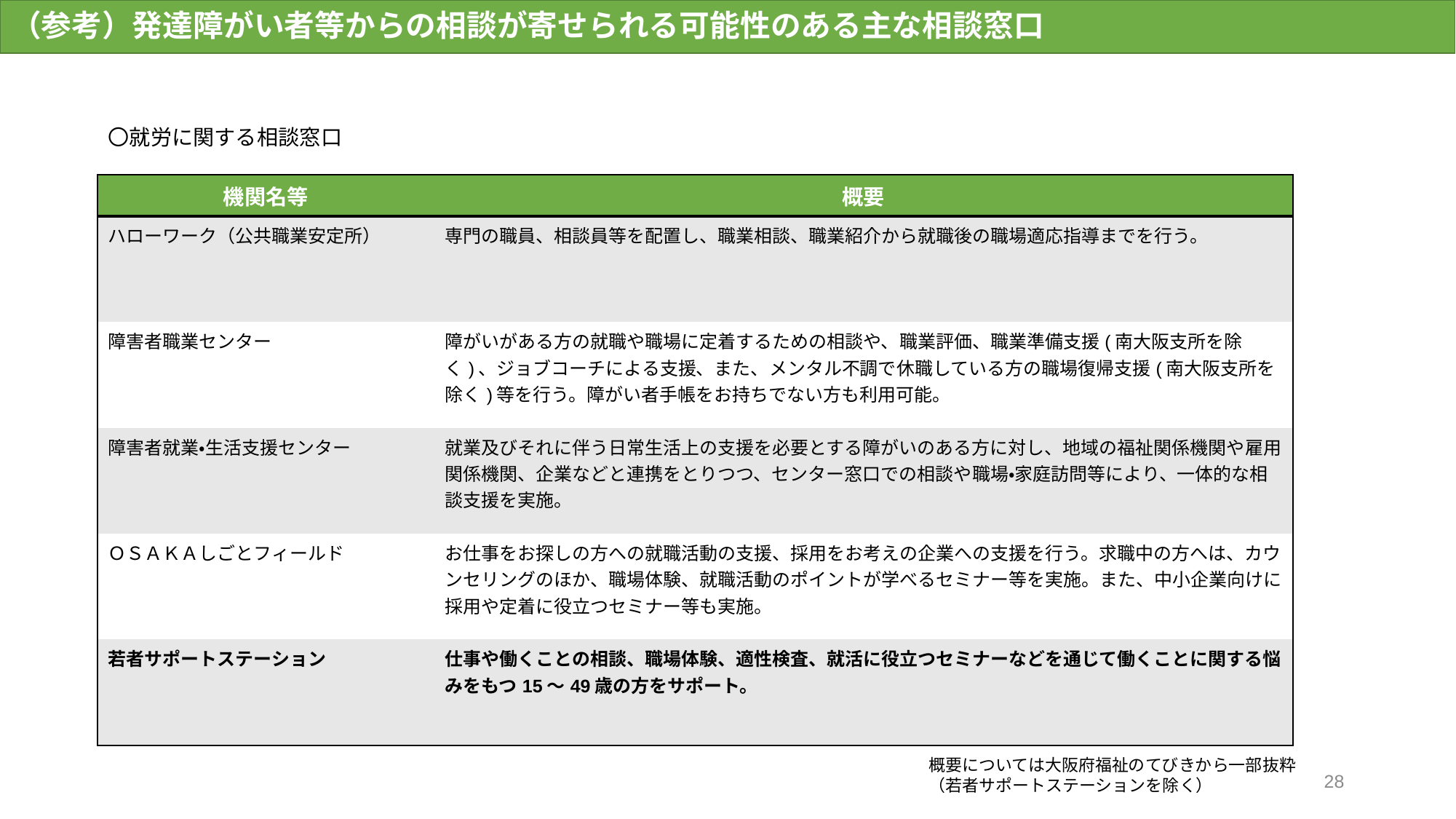

（参考）発達障がい者等からの相談が寄せられる可能性のある主な相談窓口
〇就労に関する相談窓口
| 機関名等 | 概要 |
| --- | --- |
| ハローワーク（公共職業安定所） | 専門の職員、相談員等を配置し、職業相談、職業紹介から就職後の職場適応指導までを行う。 |
| 障害者職業センター | 障がいがある方の就職や職場に定着するための相談や、職業評価、職業準備支援(南大阪支所を除く)、ジョブコーチによる支援、また、メンタル不調で休職している方の職場復帰支援(南大阪支所を除く)等を行う。障がい者手帳をお持ちでない方も利用可能。 |
| 障害者就業・生活支援センター | 就業及びそれに伴う日常生活上の支援を必要とする障がいのある方に対し、地域の福祉関係機関や雇用関係機関、企業などと連携をとりつつ、センター窓口での相談や職場・家庭訪問等により、一体的な相談支援を実施。 |
| ＯＳＡＫＡしごとフィールド | お仕事をお探しの方への就職活動の支援、採用をお考えの企業への支援を行う。求職中の方へは、カウンセリングのほか、職場体験、就職活動のポイントが学べるセミナー等を実施。また、中小企業向けに採用や定着に役立つセミナー等も実施。 |
| 若者サポートステーション | 仕事や働くことの相談、職場体験、適性検査、就活に役立つセミナーなどを通じて働くことに関する悩みをもつ15〜49歳の方をサポート。 |
概要については大阪府福祉のてびきから一部抜粋（若者サポートステーションを除く）
28